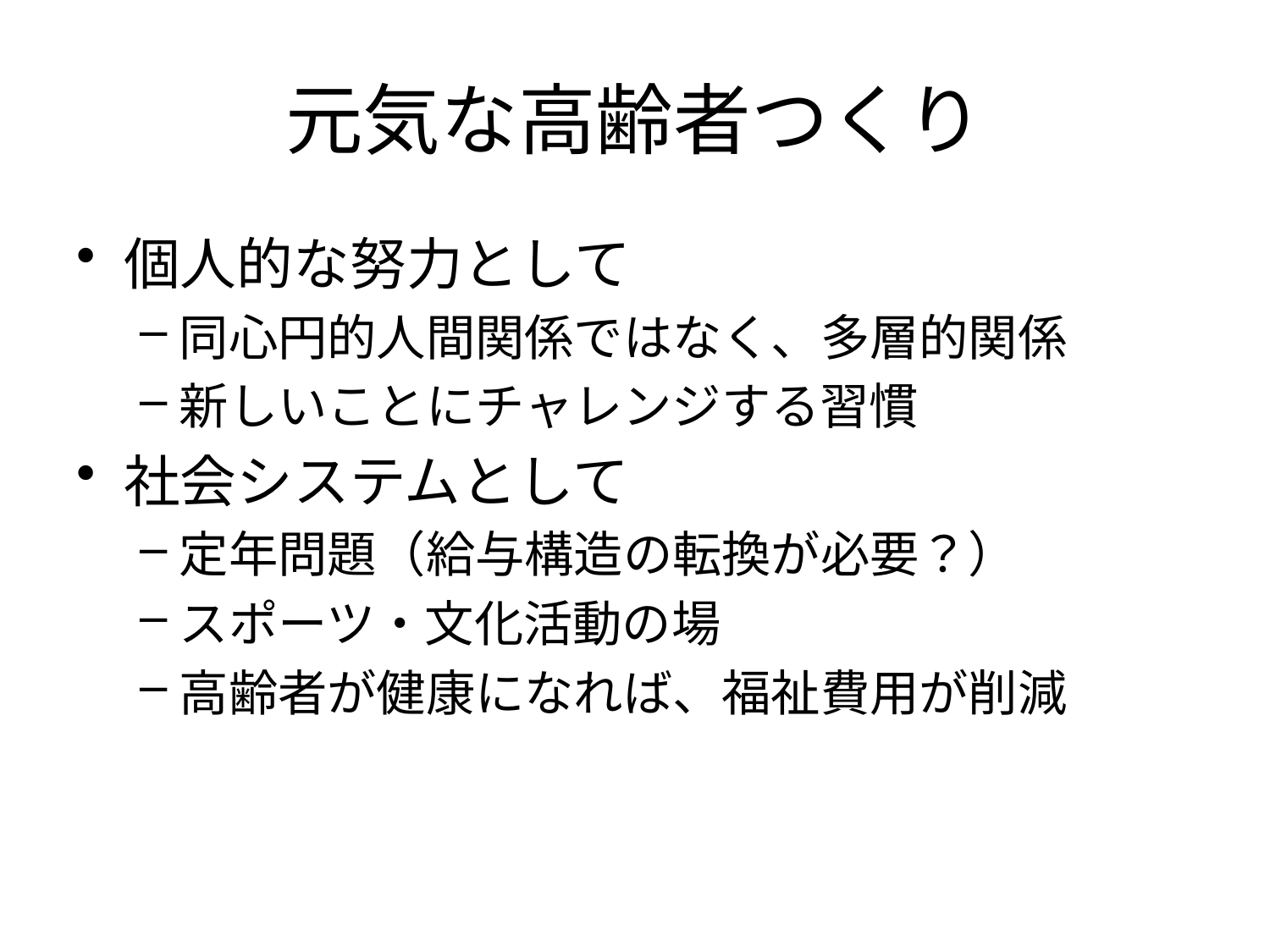

# 元気な高齢者つくり
個人的な努力として
同心円的人間関係ではなく、多層的関係
新しいことにチャレンジする習慣
社会システムとして
定年問題（給与構造の転換が必要？）
スポーツ・文化活動の場
高齢者が健康になれば、福祉費用が削減